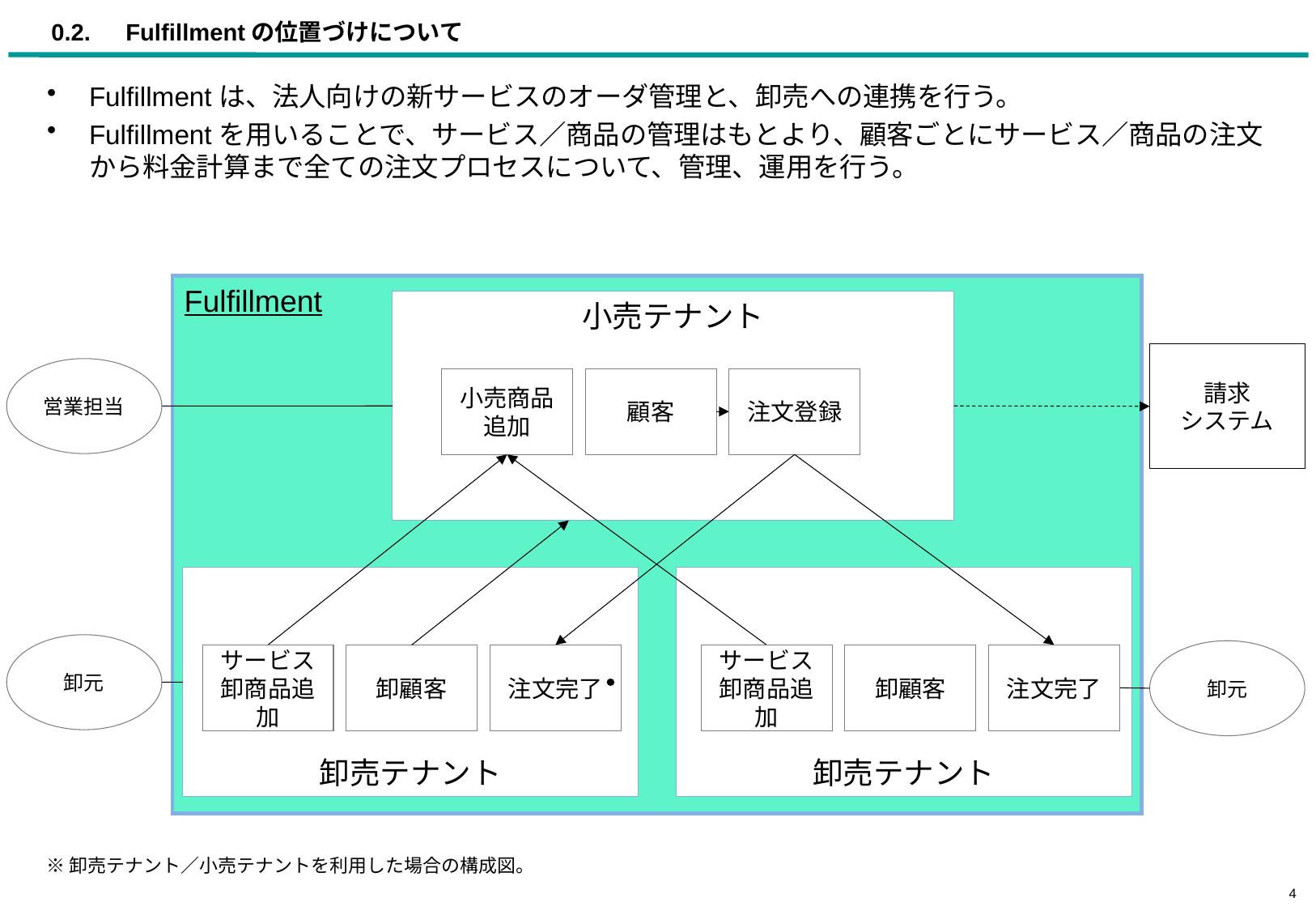

# 0.2.　Fulfillmentの位置づけについて
Fulfillmentは、法人向けの新サービスのオーダ管理と、卸売への連携を行う。
Fulfillmentを用いることで、サービス／商品の管理はもとより、顧客ごとにサービス／商品の注文から料金計算まで全ての注文プロセスについて、管理、運用を行う。
Fulfillment
小売テナント
請求
システム
営業担当
小売商品追加
顧客
注文登録
卸売テナント
卸売テナント
卸元
卸元
サービス卸商品追加
卸顧客
注文完了
サービス卸商品追加
卸顧客
注文完了
※卸売テナント／小売テナントを利用した場合の構成図。
4